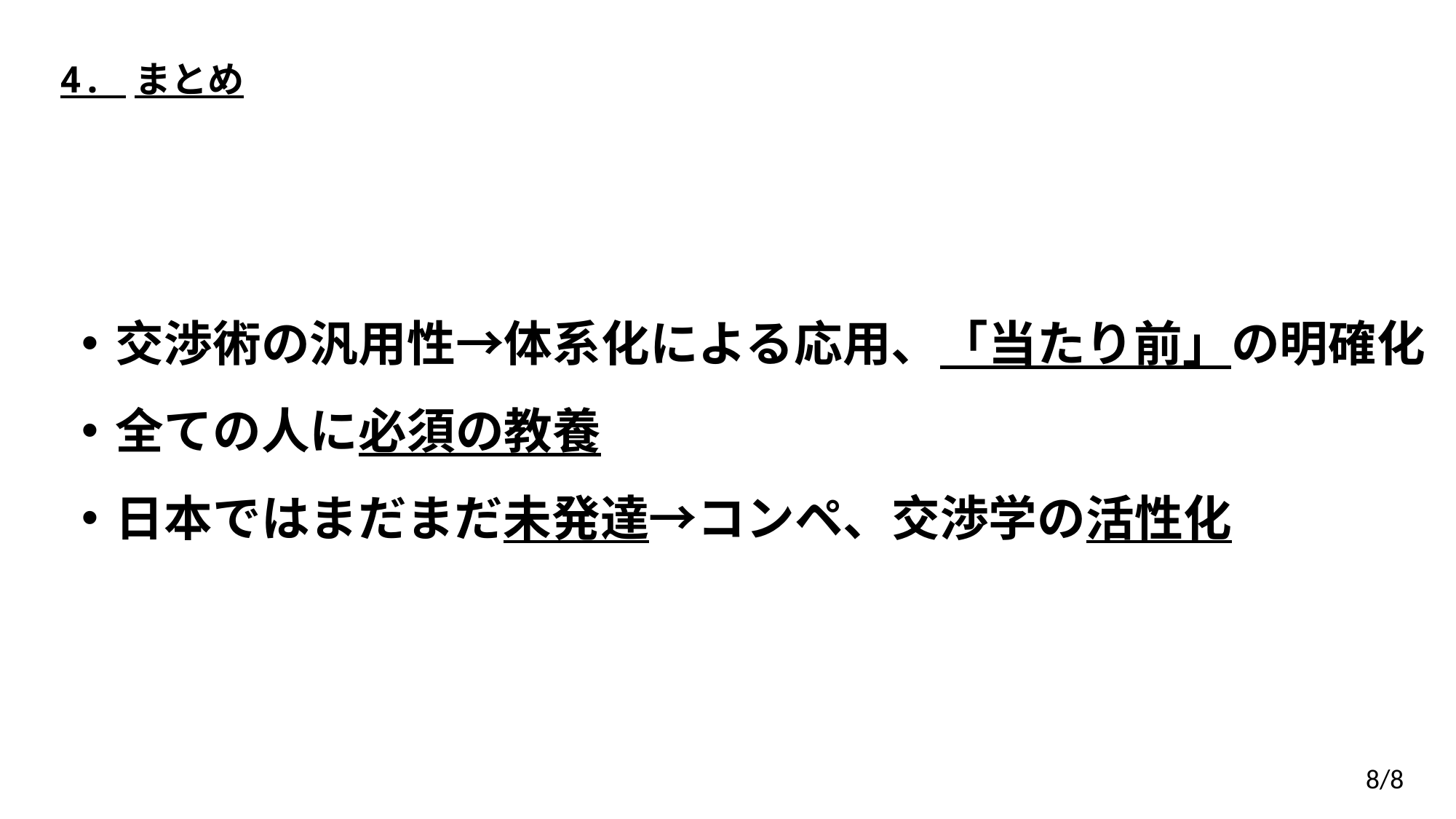

4. まとめ
交渉術の汎用性→体系化による応用、「当たり前」の明確化
全ての人に必須の教養
日本ではまだまだ未発達→コンペ、交渉学の活性化
8/8